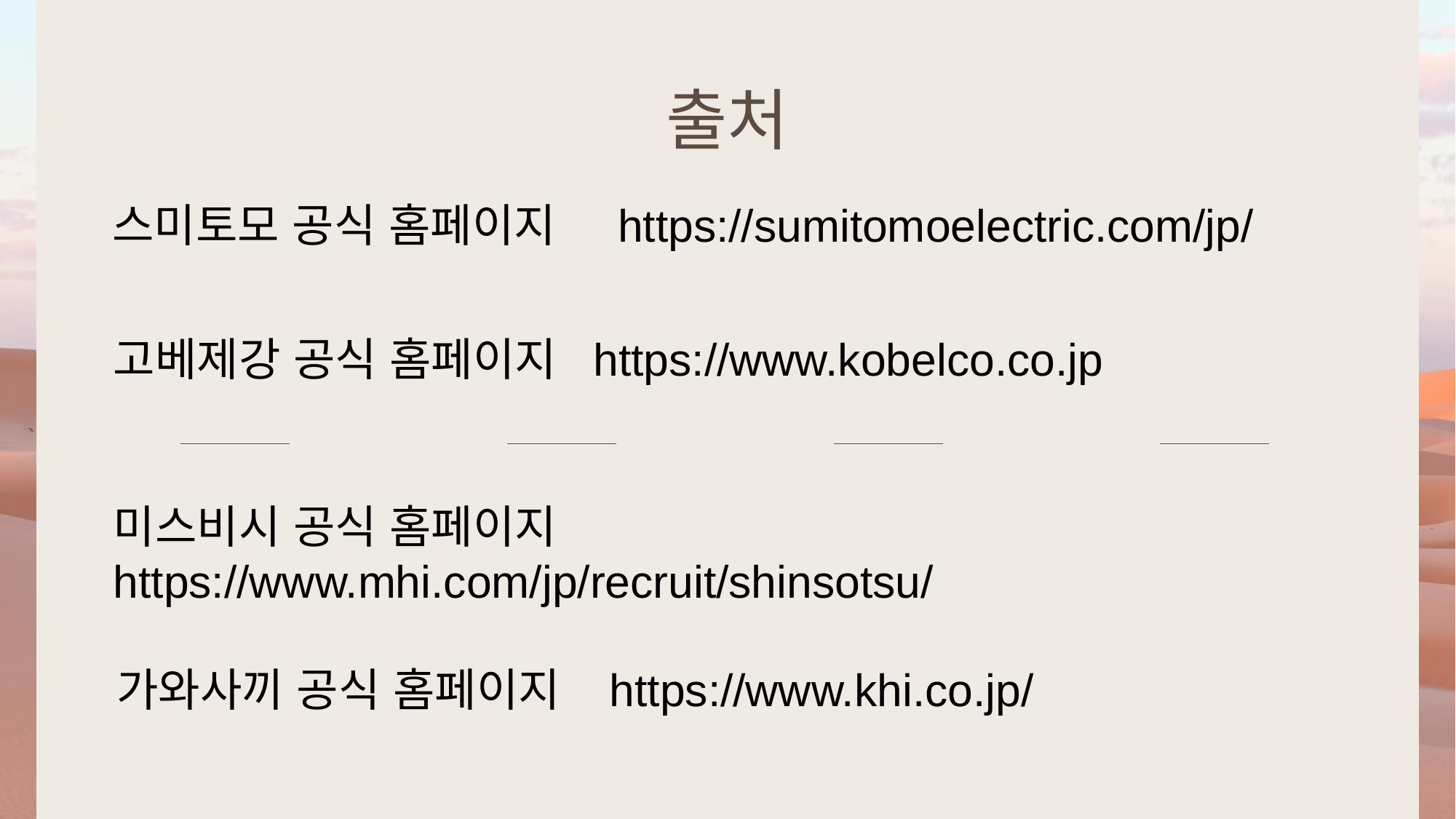

# 출처
스미토모 공식 홈페이지    https://sumitomoelectric.com/jp/
고베제강 공식 홈페이지  https://www.kobelco.co.jp
미스비시 공식 홈페이지 https://www.mhi.com/jp/recruit/shinsotsu/
가와사끼 공식 홈페이지   https://www.khi.co.jp/